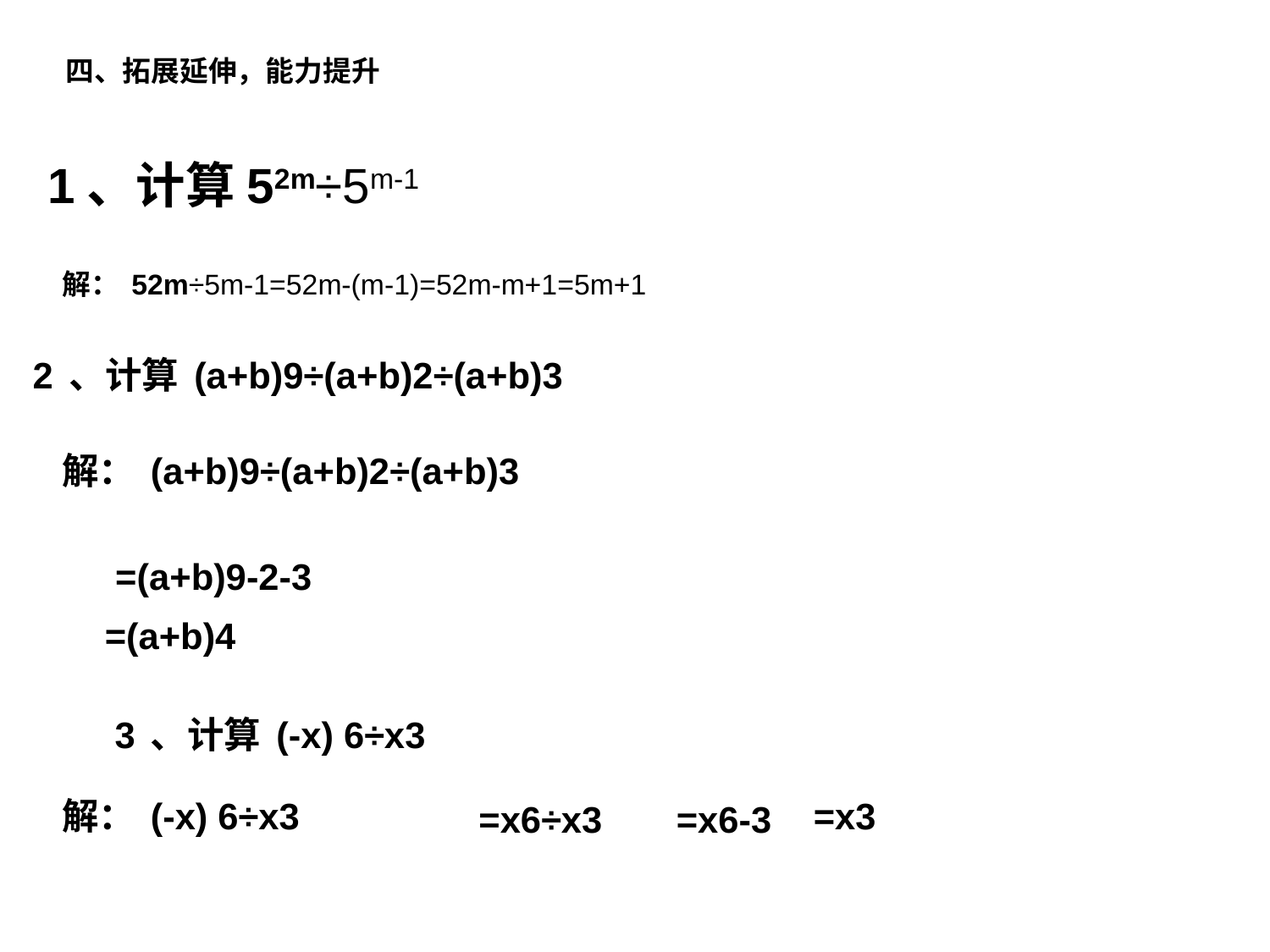

四、拓展延伸，能力提升
 1、计算52m÷5m-1

 解：52m÷5m-1=52m-(m-1)=52m-m+1=5m+1

  2、计算(a+b)9÷(a+b)2÷(a+b)3

  解：(a+b)9÷(a+b)2÷(a+b)3

       =(a+b)9-2-3
       =(a+b)4
3、计算(-x) 6÷x3

解：(-x) 6÷x3
=x3
=x6÷x3
=x6-3